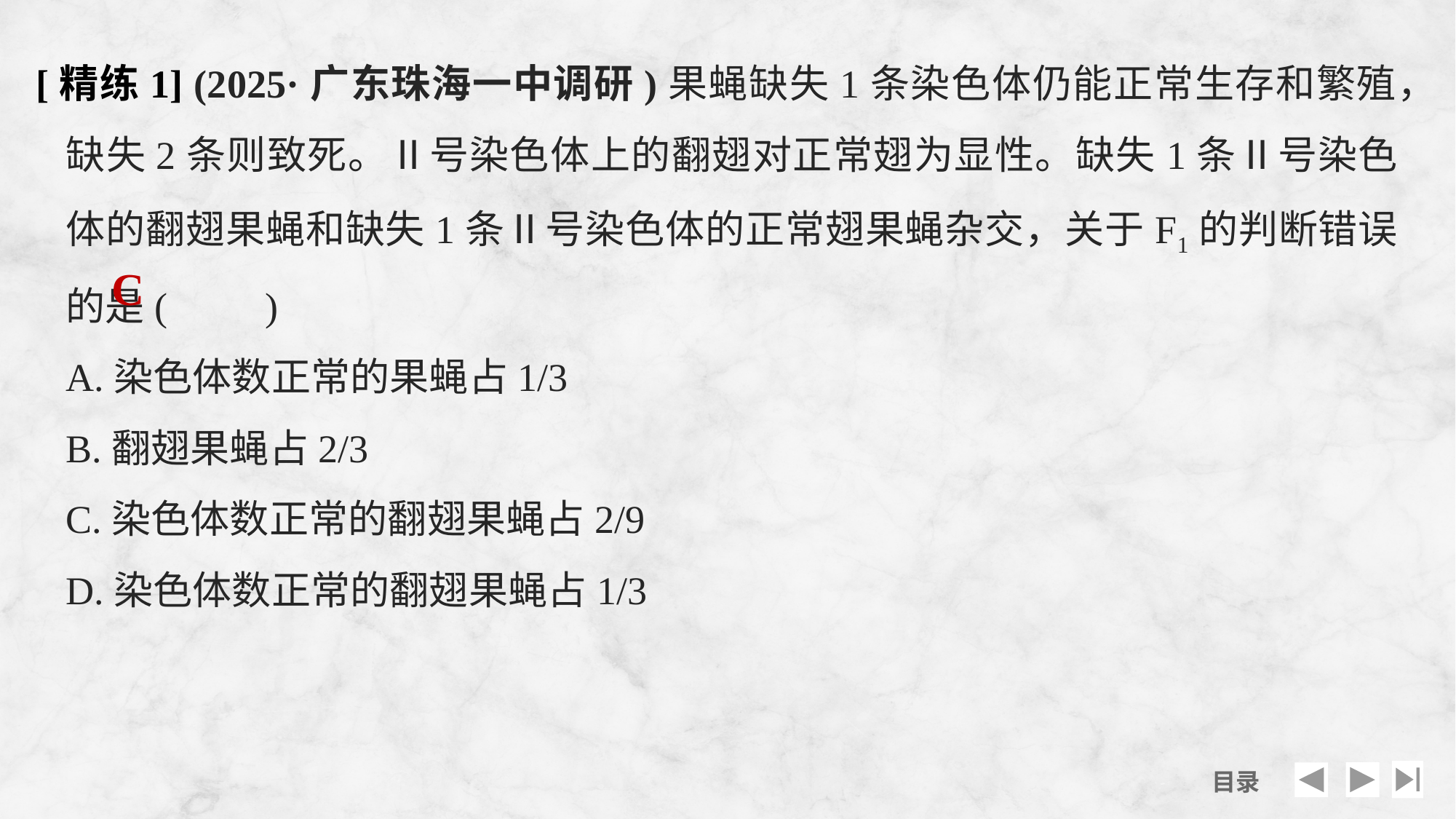

[精练1] (2025·广东珠海一中调研)果蝇缺失1条染色体仍能正常生存和繁殖，缺失2条则致死。Ⅱ号染色体上的翻翅对正常翅为显性。缺失1条Ⅱ号染色体的翻翅果蝇和缺失1条Ⅱ号染色体的正常翅果蝇杂交，关于F1的判断错误的是(　　)
A.染色体数正常的果蝇占1/3
B.翻翅果蝇占2/3
C.染色体数正常的翻翅果蝇占2/9
D.染色体数正常的翻翅果蝇占1/3
C